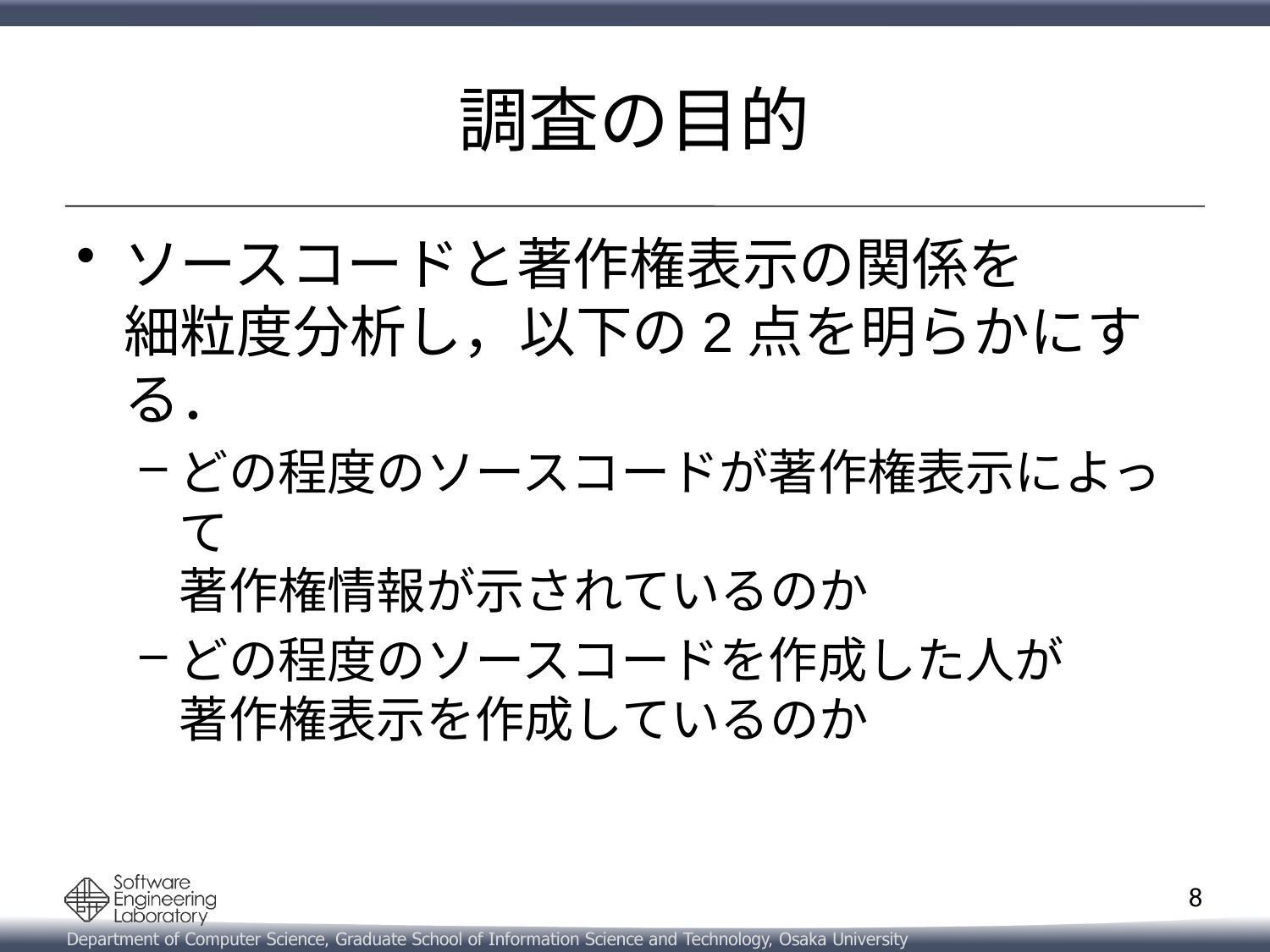

# 調査の目的
ソースコードと著作権表示の関係を
細粒度分析し，以下の2点を明らかにする．
どの程度のソースコードが著作権表示によって
著作権情報が示されているのか
どの程度のソースコードを作成した人が
著作権表示を作成しているのか

8